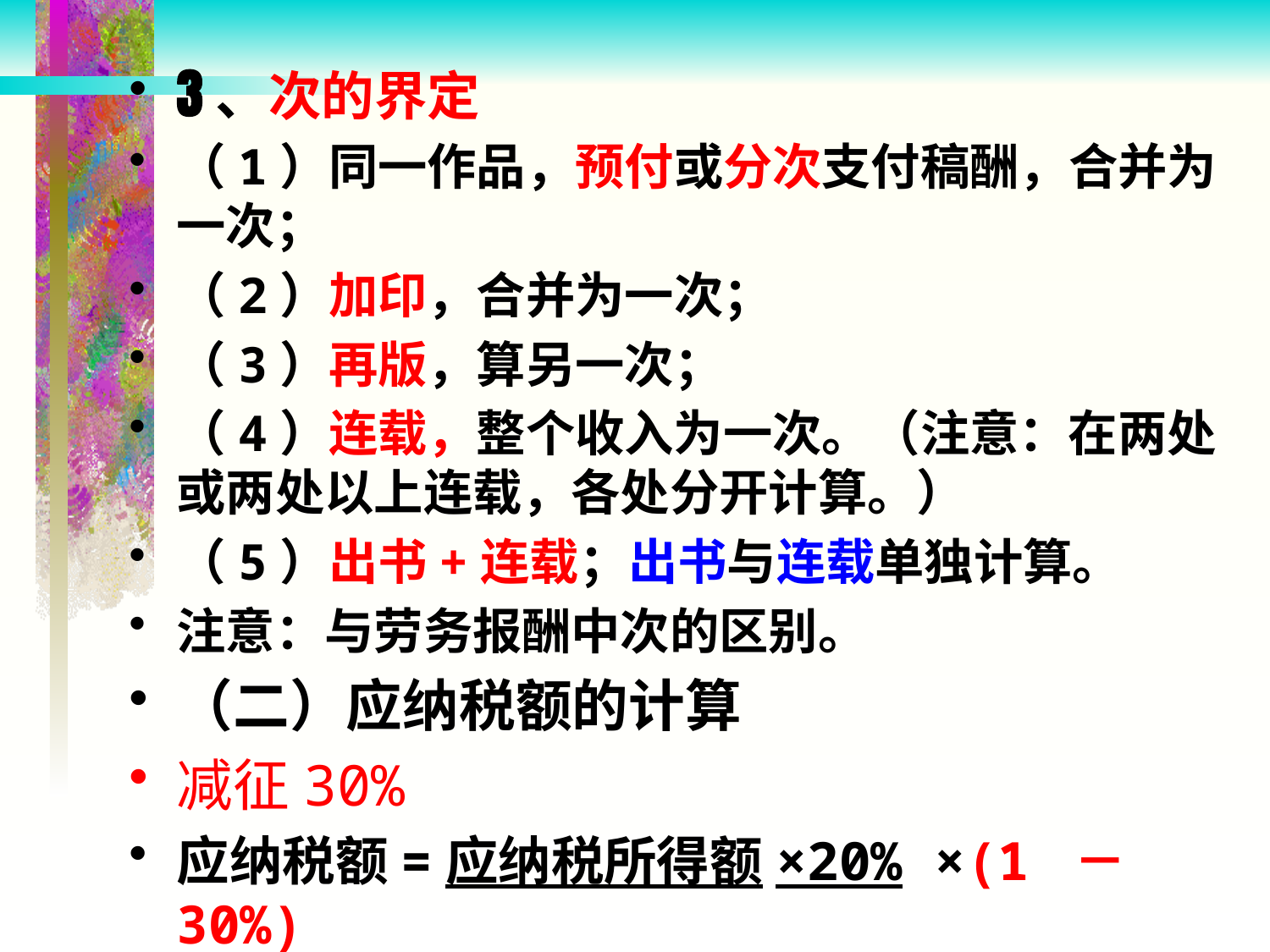

3、次的界定
（1）同一作品，预付或分次支付稿酬，合并为一次；
（2）加印，合并为一次；
（3）再版，算另一次；
（4）连载，整个收入为一次。（注意：在两处或两处以上连载，各处分开计算。）
（5）出书+连载；出书与连载单独计算。
注意：与劳务报酬中次的区别。
（二）应纳税额的计算
减征30%
应纳税额=应纳税所得额×20% ×(1 －30%)